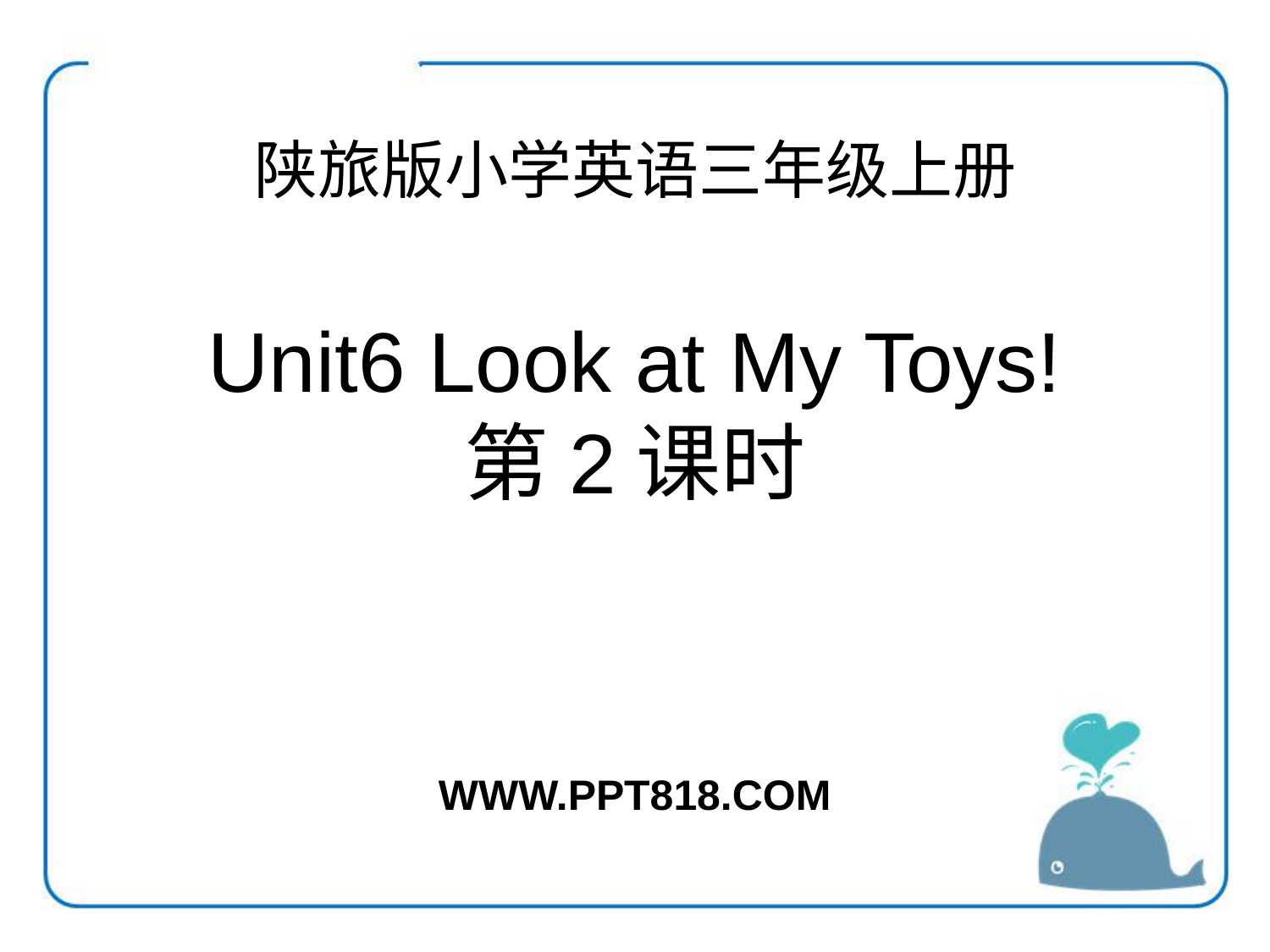

陕旅版小学英语三年级上册
 Unit6 Look at My Toys!
第2课时
WWW.PPT818.COM